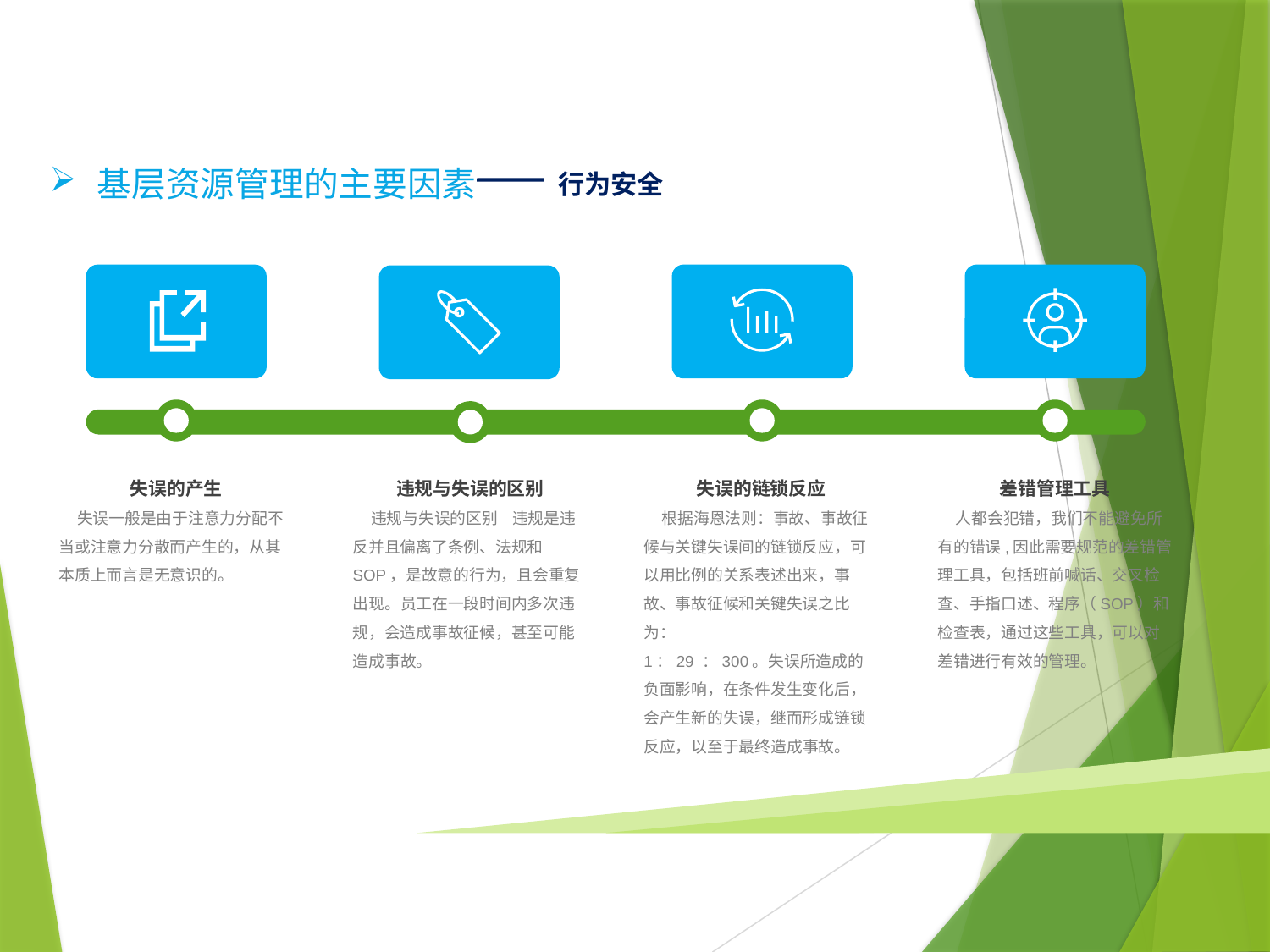

基层资源管理的主要因素
行为安全

失误的产生
    失误一般是由于注意力分配不当或注意力分散而产生的，从其本质上而言是无意识的。
违规与失误的区别
    违规与失误的区别    违规是违反并且偏离了条例、法规和SOP，是故意的行为，且会重复出现。员工在一段时间内多次违规，会造成事故征候，甚至可能造成事故。
失误的链锁反应
    根据海恩法则：事故、事故征候与关键失误间的链锁反应，可以用比例的关系表述出来，事故、事故征候和关键失误之比为：
1：29 ：300。失误所造成的负面影响，在条件发生变化后，会产生新的失误，继而形成链锁反应，以至于最终造成事故。
差错管理工具
    人都会犯错，我们不能避免所有的错误,因此需要规范的差错管理工具，包括班前喊话、交叉检查、手指口述、程序（SOP）和检查表，通过这些工具，可以对差错进行有效的管理。